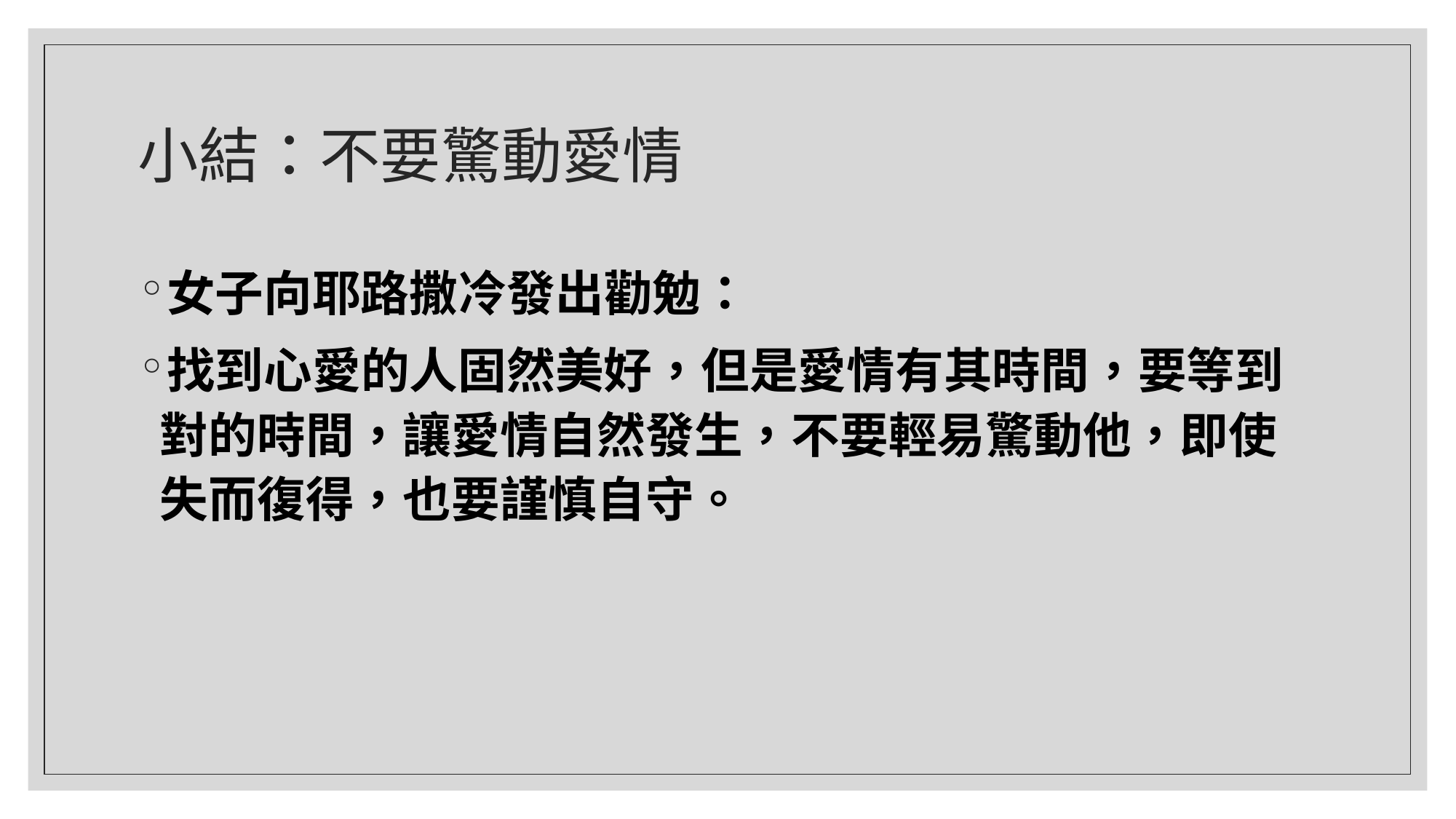

# 小結：不要驚動愛情
女子向耶路撒冷發出勸勉：
找到心愛的人固然美好，但是愛情有其時間，要等到對的時間，讓愛情自然發生，不要輕易驚動他，即使失而復得，也要謹慎自守。